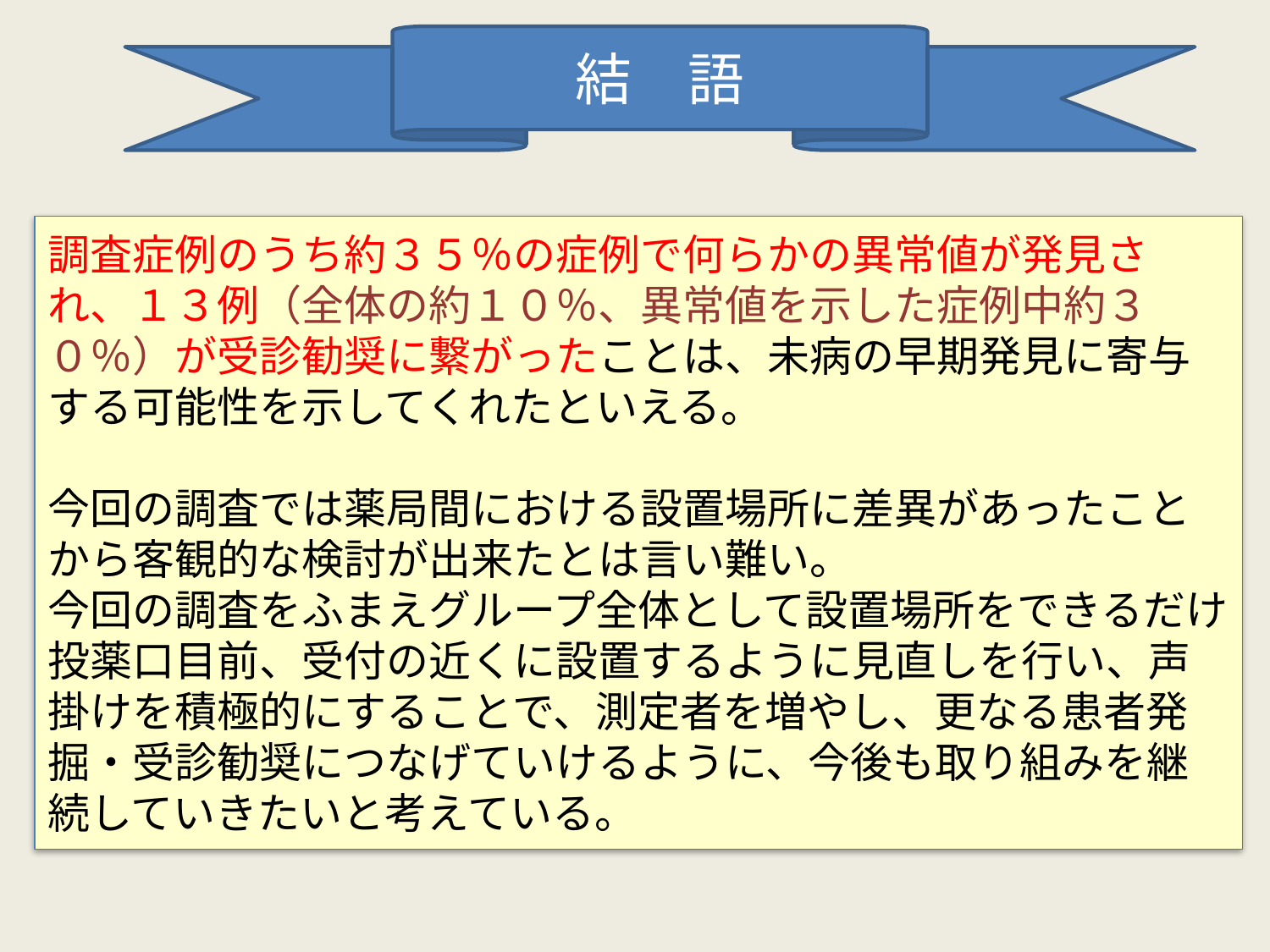

結　語
調査症例のうち約３５％の症例で何らかの異常値が発見され、１３例（全体の約１０％、異常値を示した症例中約３０％）が受診勧奨に繋がったことは、未病の早期発見に寄与する可能性を示してくれたといえる。

今回の調査では薬局間における設置場所に差異があったことから客観的な検討が出来たとは言い難い。
今回の調査をふまえグループ全体として設置場所をできるだけ投薬口目前、受付の近くに設置するように見直しを行い、声掛けを積極的にすることで、測定者を増やし、更なる患者発掘・受診勧奨につなげていけるように、今後も取り組みを継続していきたいと考えている。